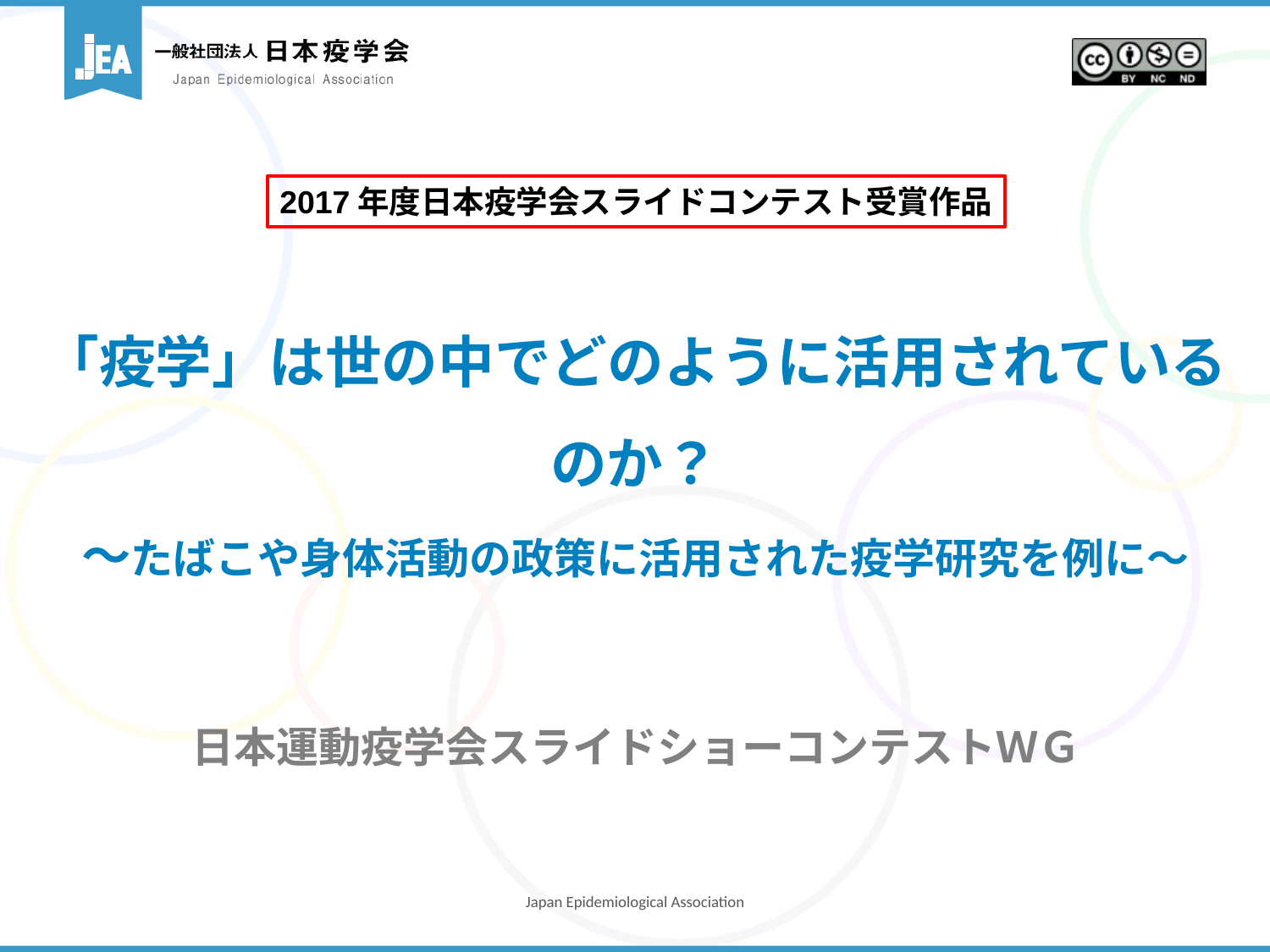

2017年度日本疫学会スライドコンテスト受賞作品
# 「疫学」は世の中でどのように活用されているのか？ ～たばこや身体活動の政策に活用された疫学研究を例に～
日本運動疫学会スライドショーコンテストＷＧ